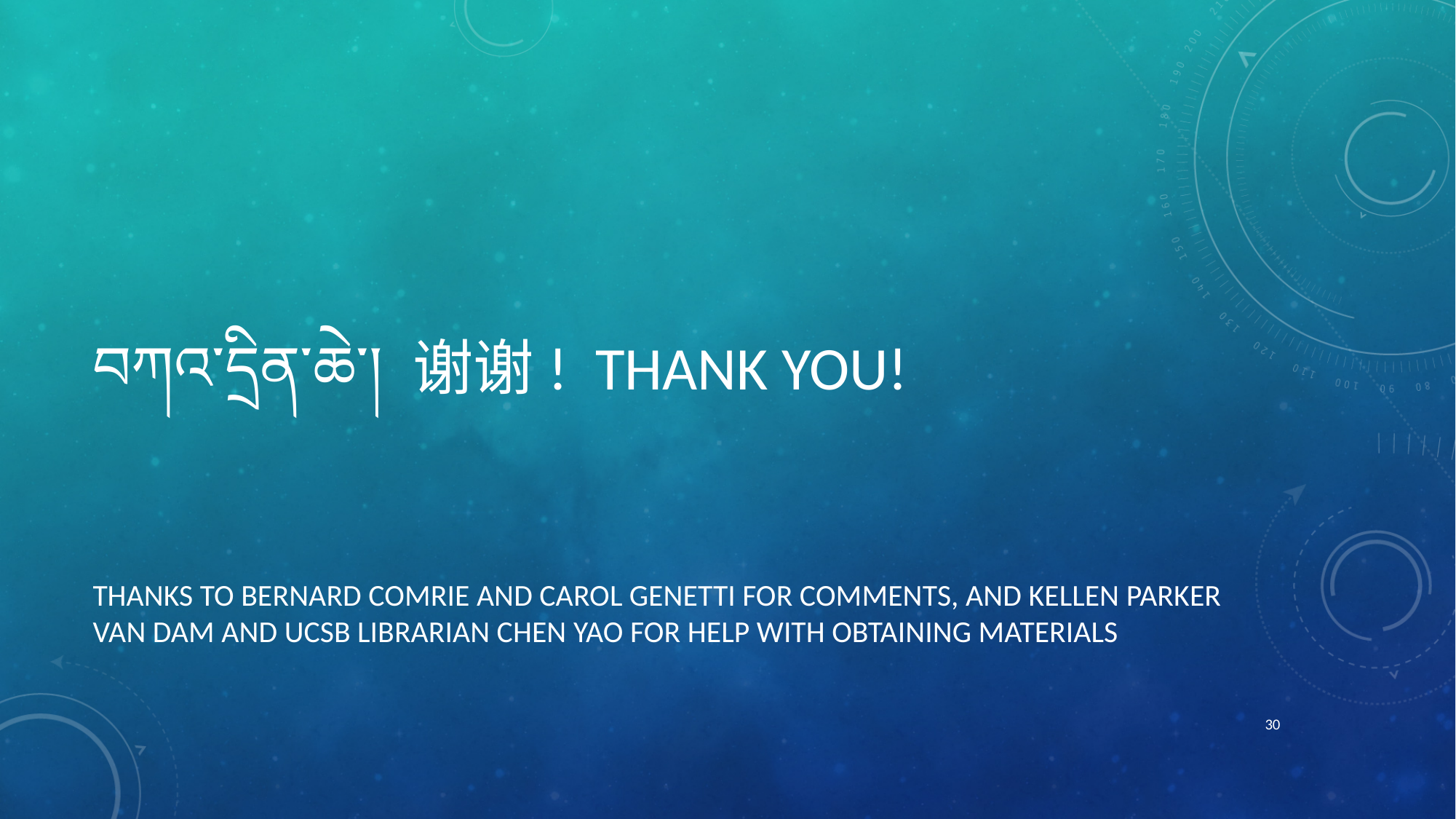

# བཀའ་དྲིན་ཆེ་། 谢谢!  Thank you!
THANKS TO Bernard Comrie and Carol Genetti for Comments, and Kellen Parker van Dam and UCSB librarian Chen Yao for help with obtaining materials
30